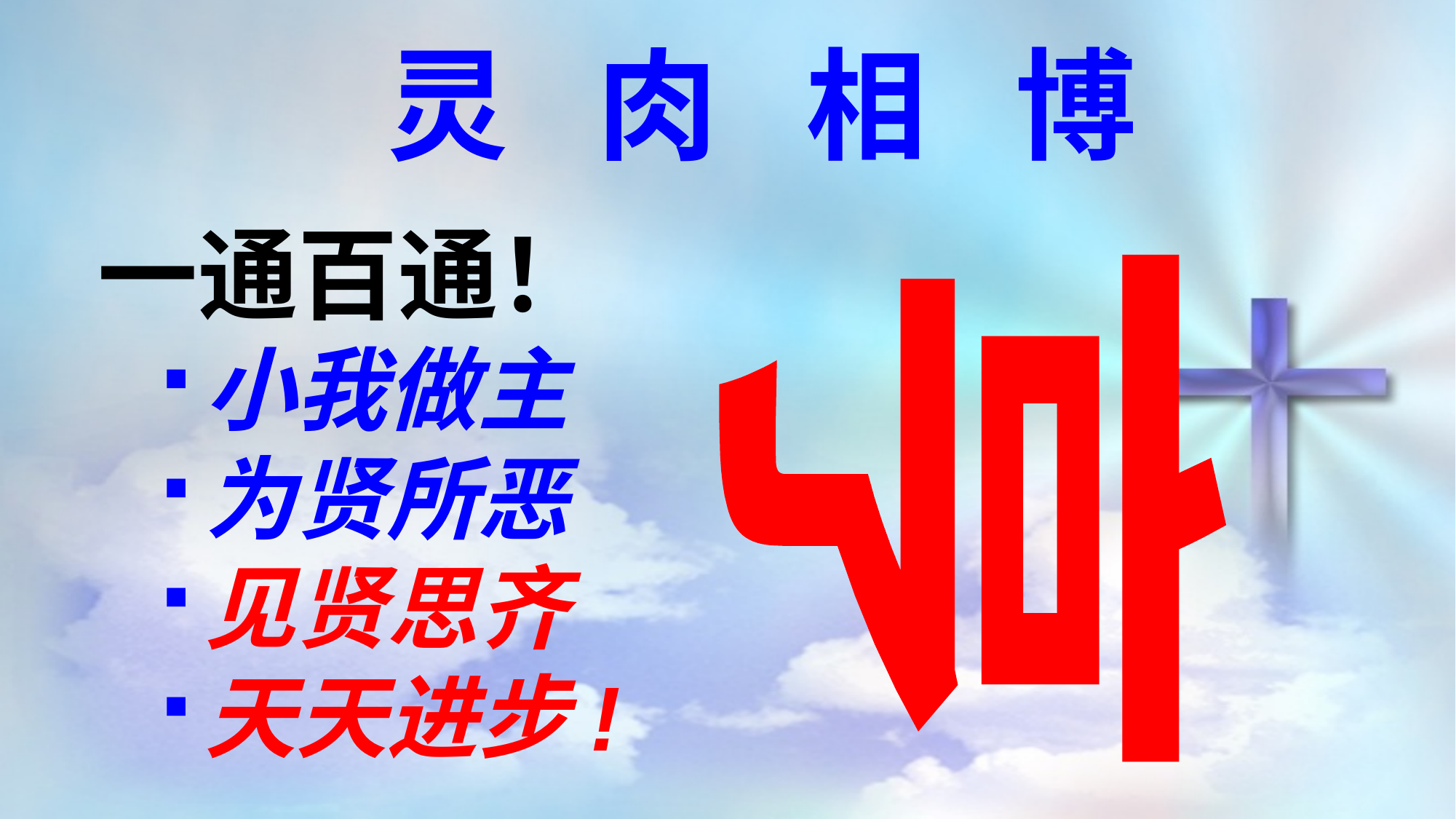

灵 肉 相 博
一通百通！
小我做主
为贤所恶
见贤思齐
天天进步!
亨